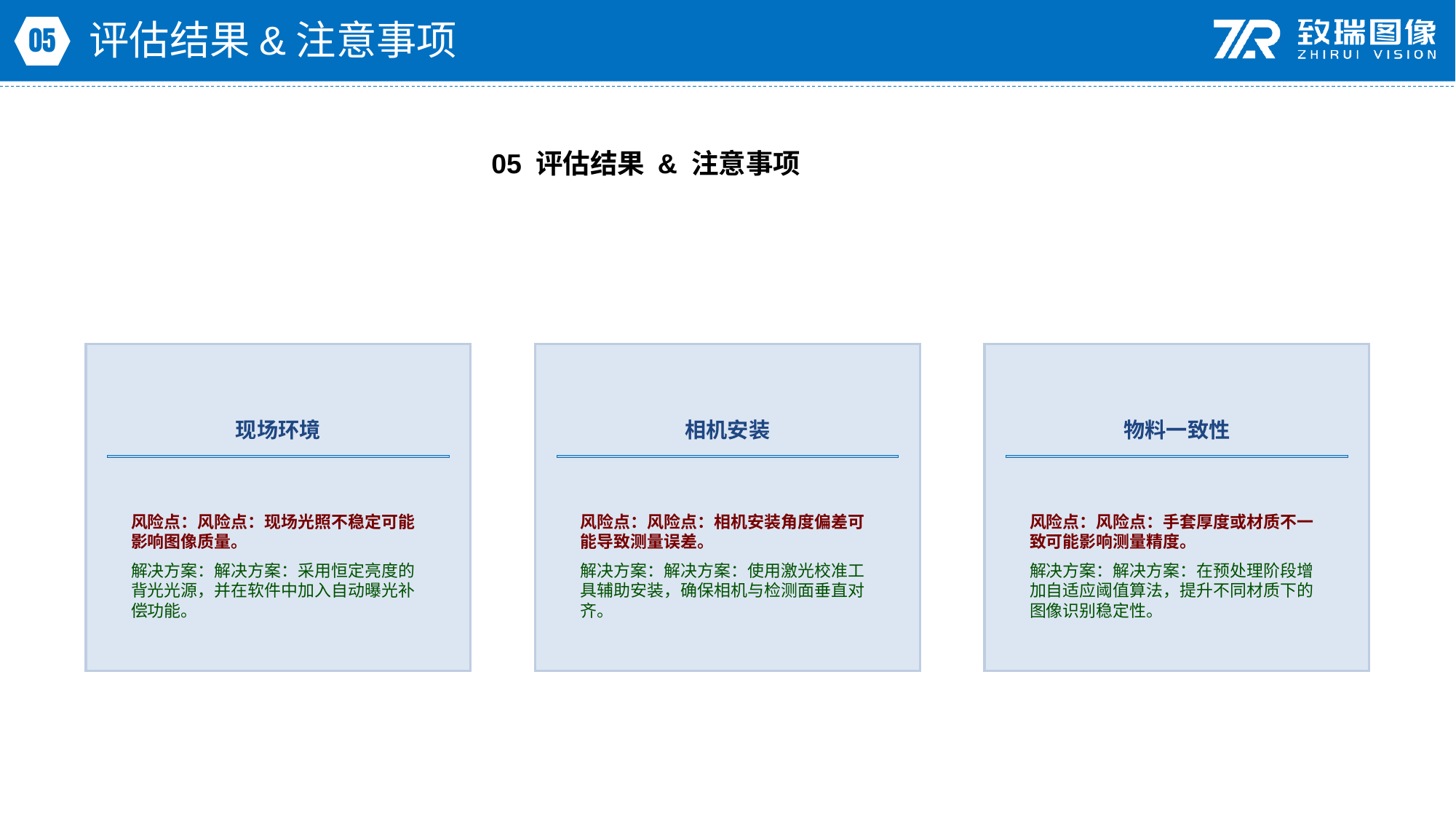

评估结果&注意事项
05

05 评估结果 & 注意事项

现场环境

相机安装

物料一致性

风险点：风险点：现场光照不稳定可能影响图像质量。
解决方案：解决方案：采用恒定亮度的背光光源，并在软件中加入自动曝光补偿功能。

风险点：风险点：相机安装角度偏差可能导致测量误差。
解决方案：解决方案：使用激光校准工具辅助安装，确保相机与检测面垂直对齐。

风险点：风险点：手套厚度或材质不一致可能影响测量精度。
解决方案：解决方案：在预处理阶段增加自适应阈值算法，提升不同材质下的图像识别稳定性。